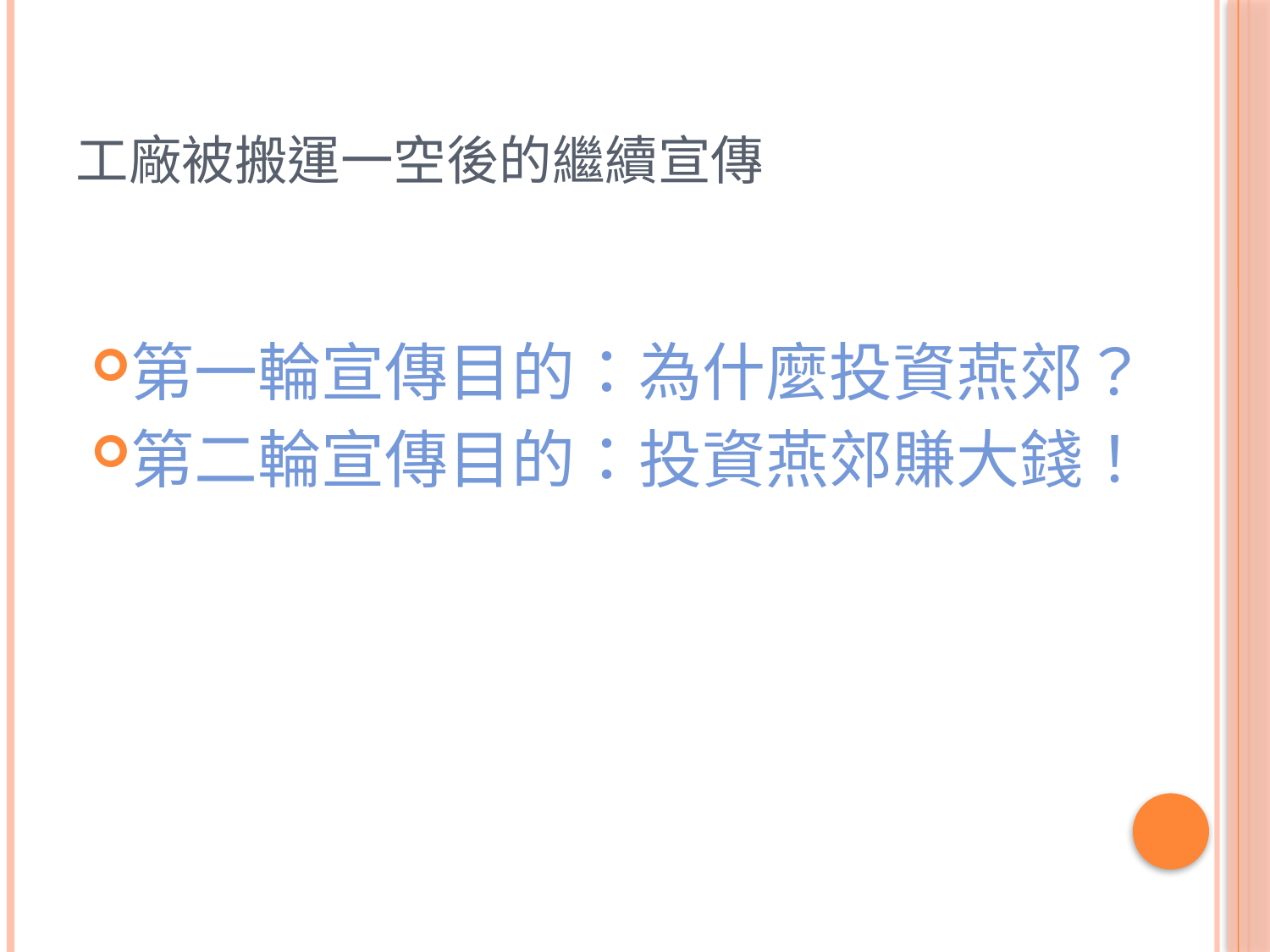

# 工廠被搬運一空後的繼續宣傳
第一輪宣傳目的：為什麼投資燕郊？
第二輪宣傳目的：投資燕郊賺大錢！